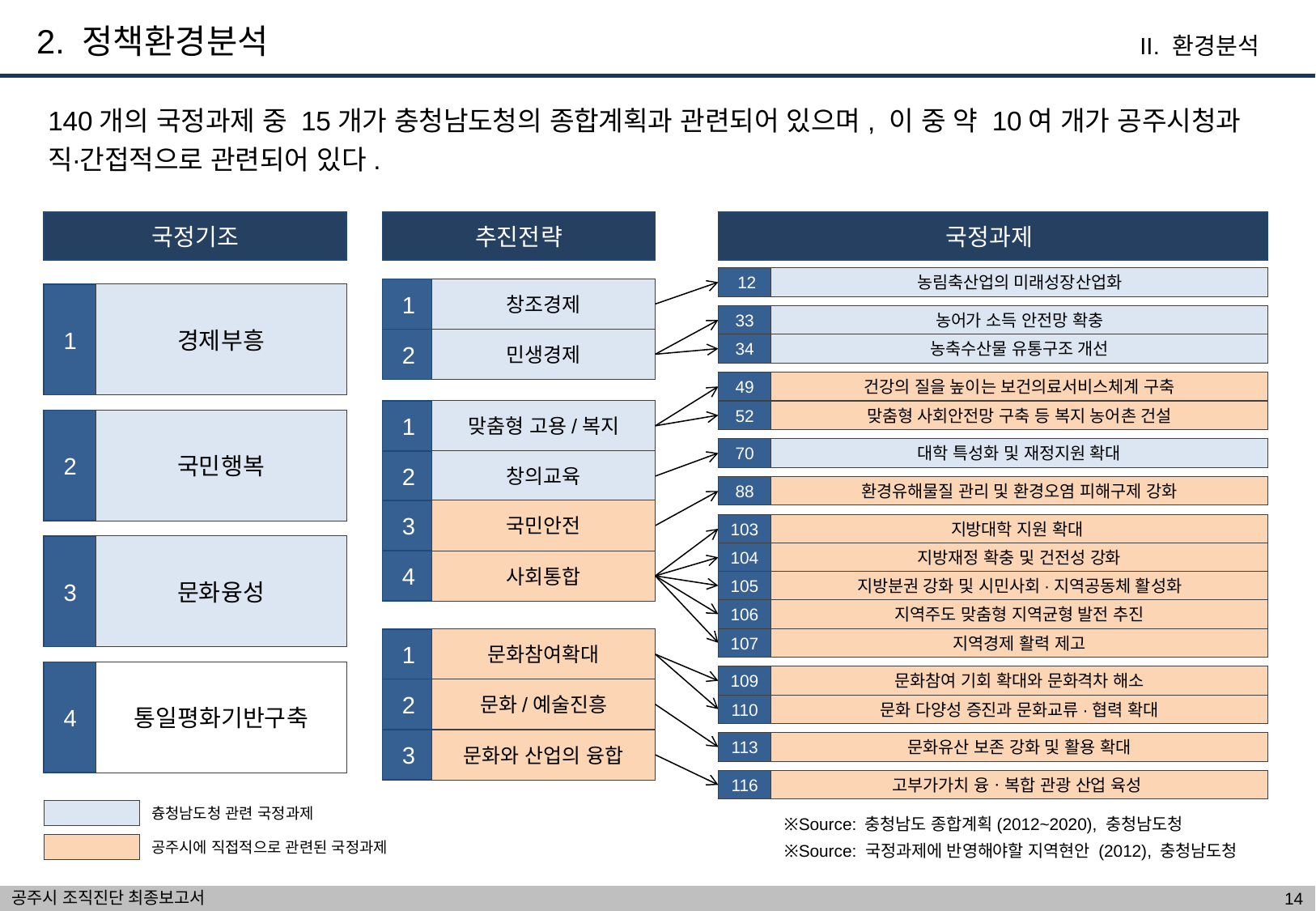

2. 정책환경분석
II. 환경분석
140개의 국정과제 중 15개가 충청남도청의 종합계획과 관련되어 있으며, 이 중 약 10여 개가 공주시청과 직∙간접적으로 관련되어 있다.
국정기조
추진전략
국정과제
 12
농림축산업의 미래성장산업화
1
창조경제
1
경제부흥
33
농어가 소득 안전망 확충
2
민생경제
34
농축수산물 유통구조 개선
49
건강의 질을 높이는 보건의료서비스체계 구축
1
맞춤형 고용/복지
52
맞춤형 사회안전망 구축 등 복지 농어촌 건설
2
국민행복
70
대학 특성화 및 재정지원 확대
2
창의교육
88
환경유해물질 관리 및 환경오염 피해구제 강화
3
국민안전
103
지방대학 지원 확대
3
문화융성
104
지방재정 확충 및 건전성 강화
4
사회통합
105
지방분권 강화 및 시민사회·지역공동체 활성화
106
지역주도 맞춤형 지역균형 발전 추진
107
지역경제 활력 제고
1
문화참여확대
4
통일평화기반구축
109
문화참여 기회 확대와 문화격차 해소
2
문화/예술진흥
110
문화 다양성 증진과 문화교류·협력 확대
3
문화와 산업의 융합
113
문화유산 보존 강화 및 활용 확대
116
고부가가치 융ㆍ복합 관광 산업 육성

츙청남도청 관련 국정과제
※ Source: 충청남도 종합계획(2012~2020), 충청남도청

공주시에 직접적으로 관련된 국정과제
※ Source: 국정과제에 반영해야할 지역현안 (2012), 충청남도청